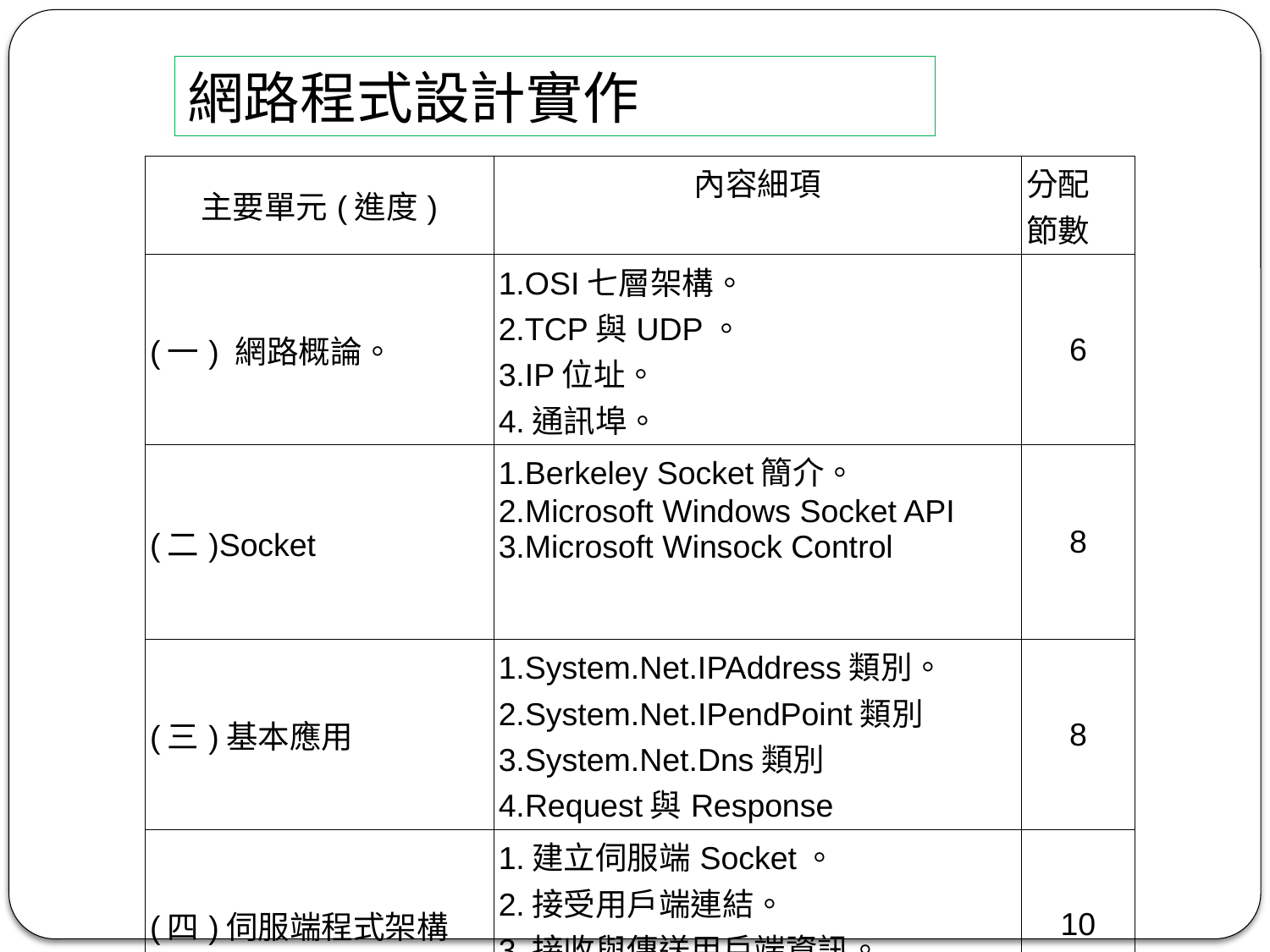

網路程式設計實作
| 主要單元(進度) | 內容細項 | 分配 節數 |
| --- | --- | --- |
| (一) 網路概論。 | 1.OSI七層架構。 2.TCP與UDP。 3.IP位址。 4.通訊埠。 | 6 |
| (二)Socket | 1.Berkeley Socket簡介。 2.Microsoft Windows Socket API 3.Microsoft Winsock Control | 8 |
| (三)基本應用 | 1.System.Net.IPAddress類別。 2.System.Net.IPendPoint類別 3.System.Net.Dns類別 4.Request與Response | 8 |
| (四)伺服端程式架構 | 1.建立伺服端Socket。 2.接受用戶端連結。 3.接收與傳送用戶端資訊。 4.關閉連結。 | 10 |